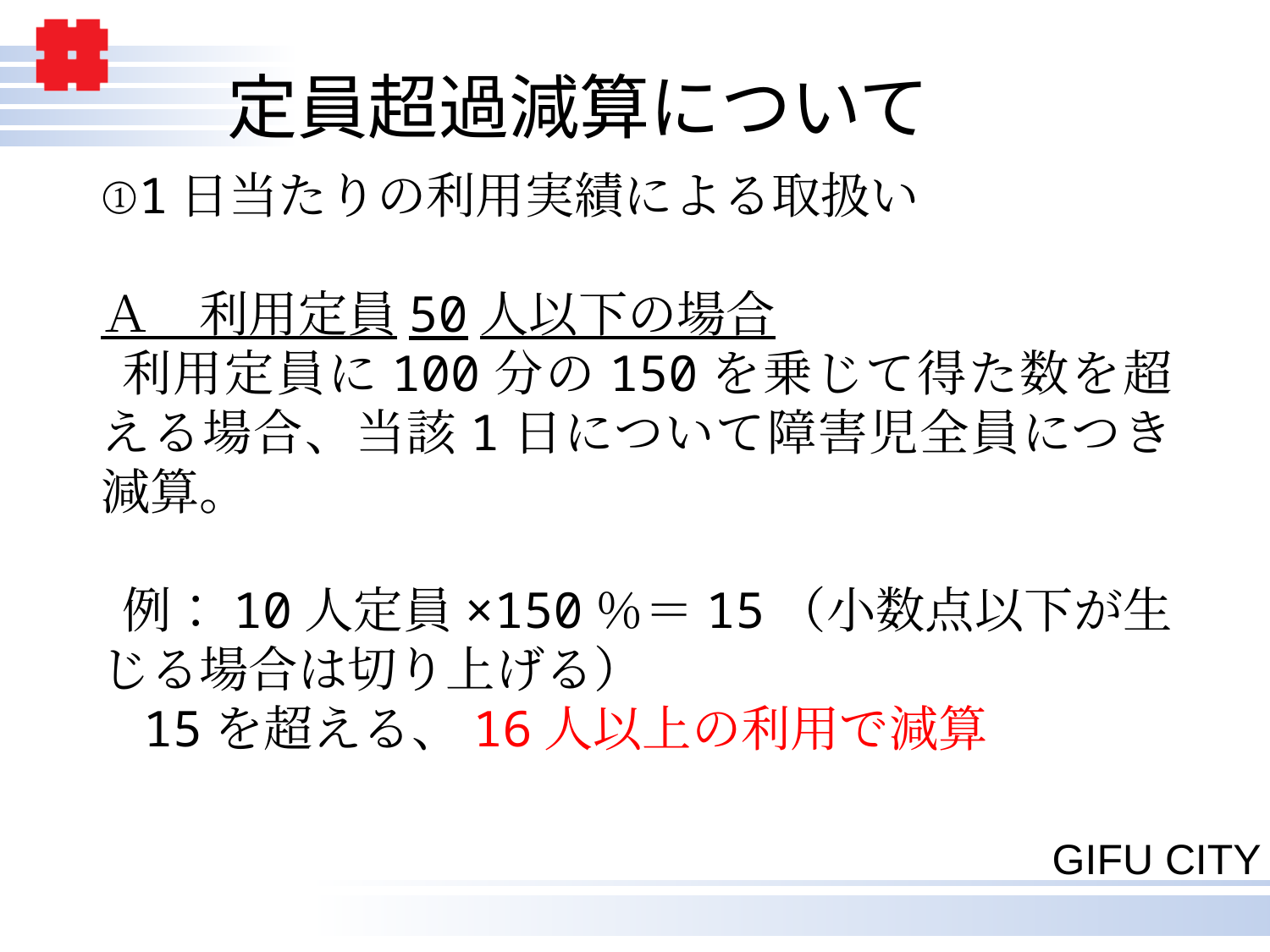

定員超過減算について

①1日当たりの利用実績による取扱い

Ａ　利用定員50人以下の場合
利用定員に100分の150を乗じて得た数を超える場合、当該1日について障害児全員につき減算。

例：10人定員×150％＝15（小数点以下が生じる場合は切り上げる）
15を超える、16人以上の利用で減算